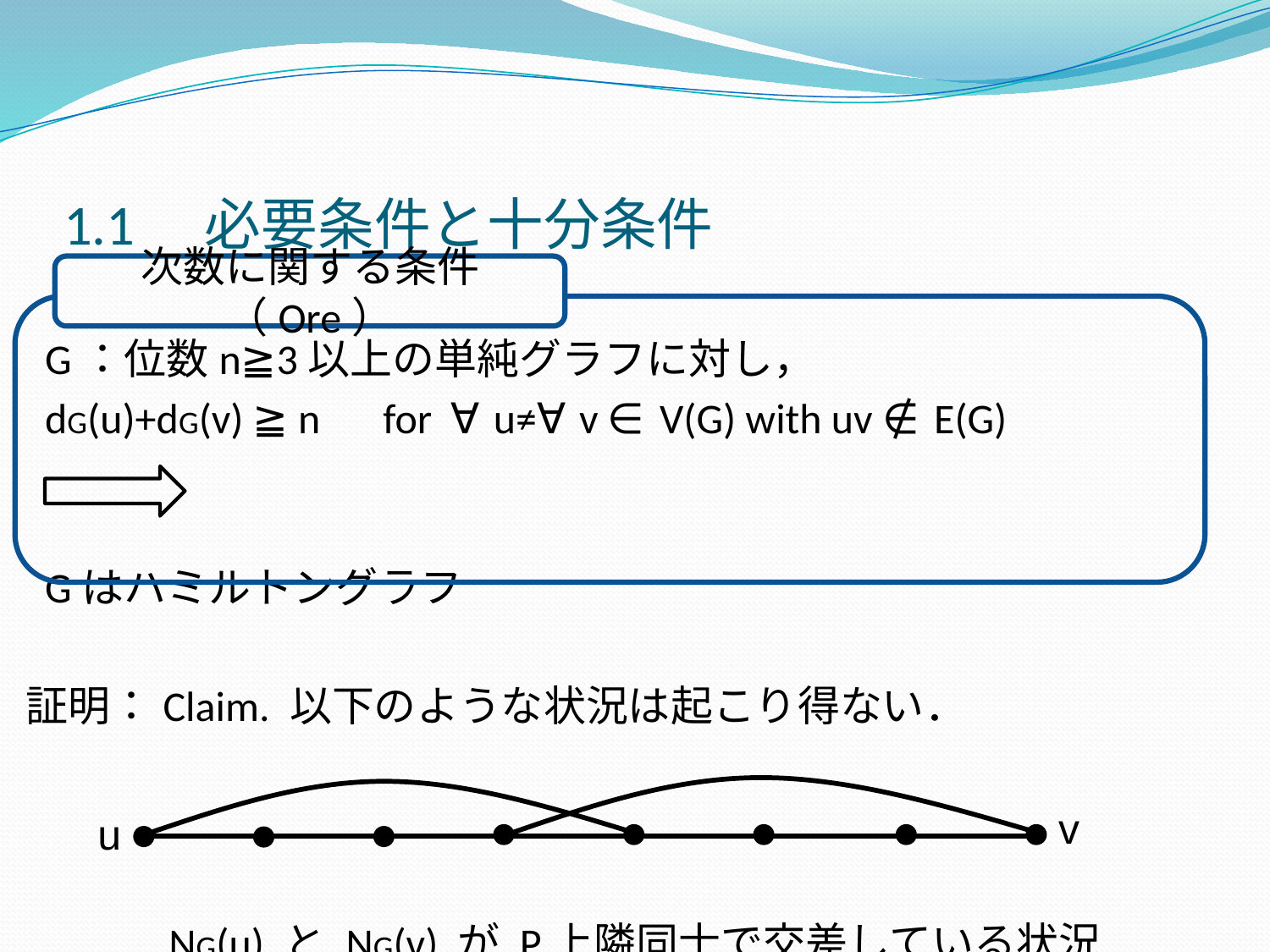

1.1　必要条件と十分条件
次数に関する条件（Ore）

  G：位数n≧3以上の単純グラフに対し，
  dG(u)+dG(v) ≧ n　for  ∀u≠∀v ∈ V(G) with uv ∉ E(G)

  Gはハミルトングラフ

証明：Claim. 以下のような状況は起こり得ない．

               NG(u) と NG(v) が P上隣同士で交差している状況

v
u